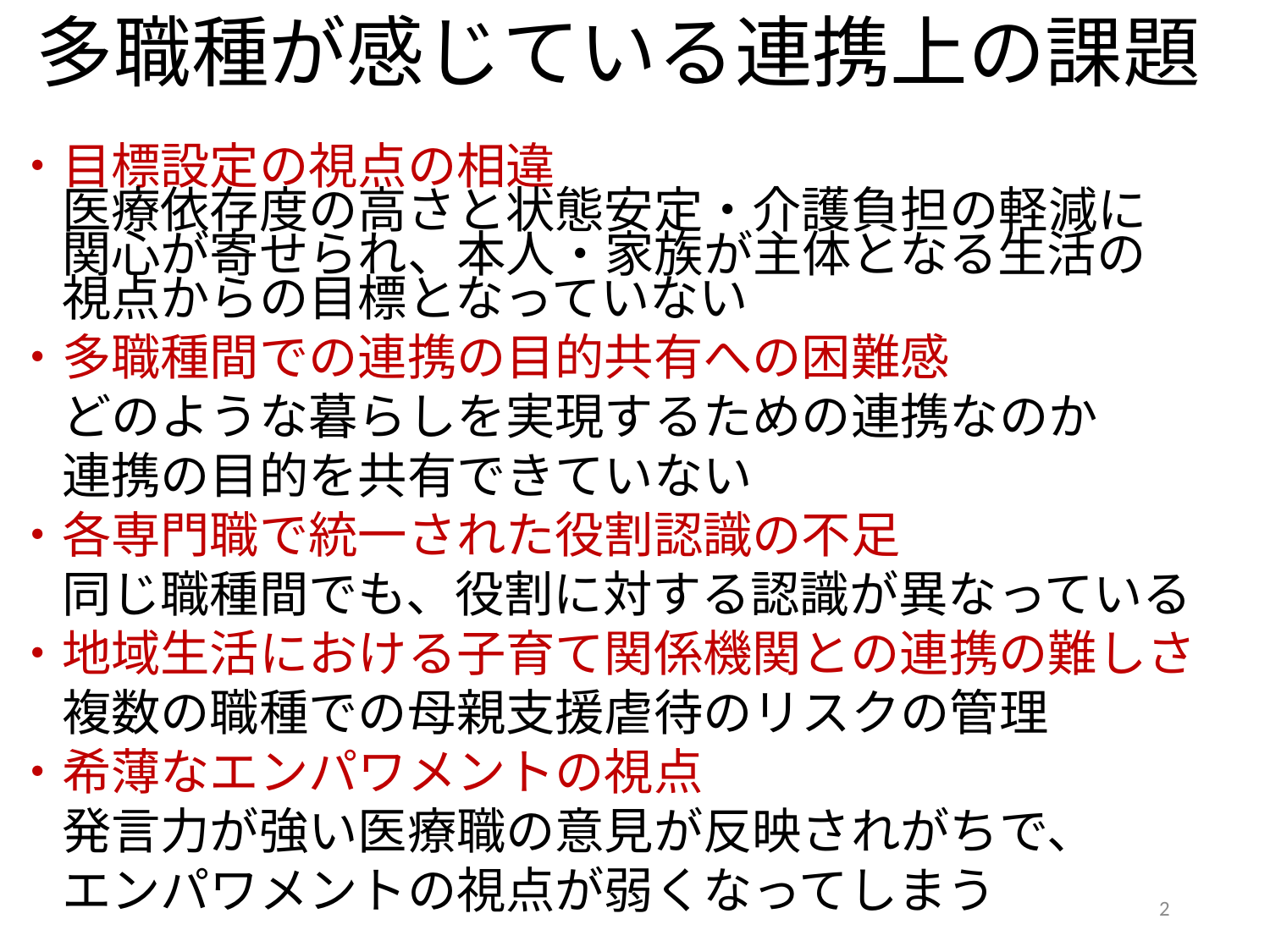

# 多職種が感じている連携上の課題
・目標設定の視点の相違
　医療依存度の高さと状態安定・介護負担の軽減に
　関心が寄せられ、本人・家族が主体となる生活の
　視点からの目標となっていない
・多職種間での連携の目的共有への困難感
　どのような暮らしを実現するための連携なのか
　連携の目的を共有できていない
・各専門職で統一された役割認識の不足
　同じ職種間でも、役割に対する認識が異なっている
・地域生活における子育て関係機関との連携の難しさ
　複数の職種での母親支援虐待のリスクの管理
・希薄なエンパワメントの視点
　発言力が強い医療職の意見が反映されがちで、
　エンパワメントの視点が弱くなってしまう

2